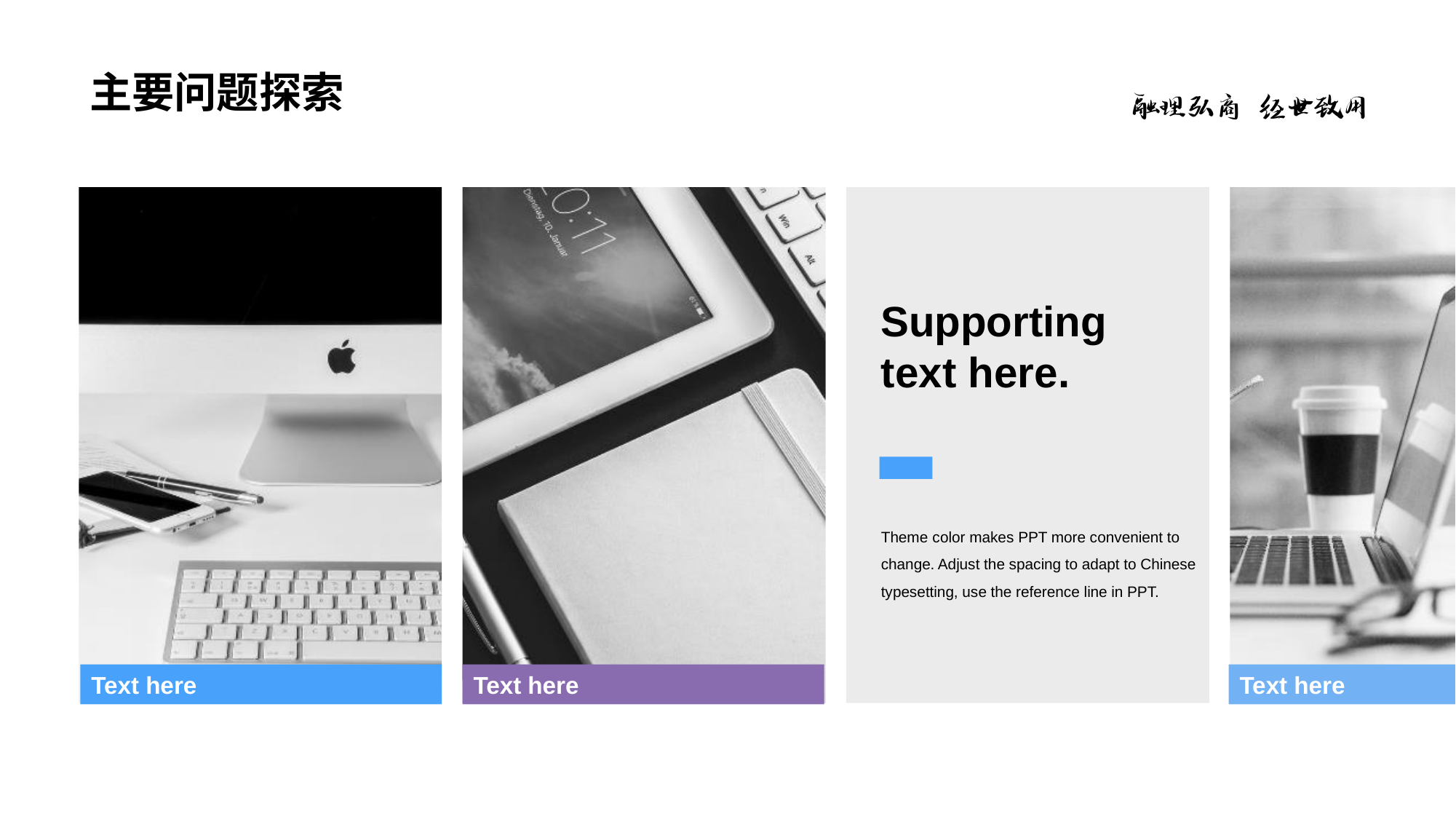

# 主要问题探索

Supporting text here.

Theme  color makes PPT more convenient to change. Adjust the spacing to adapt to Chinese typesetting, use the reference line in PPT.
Text here
Text here
Text here